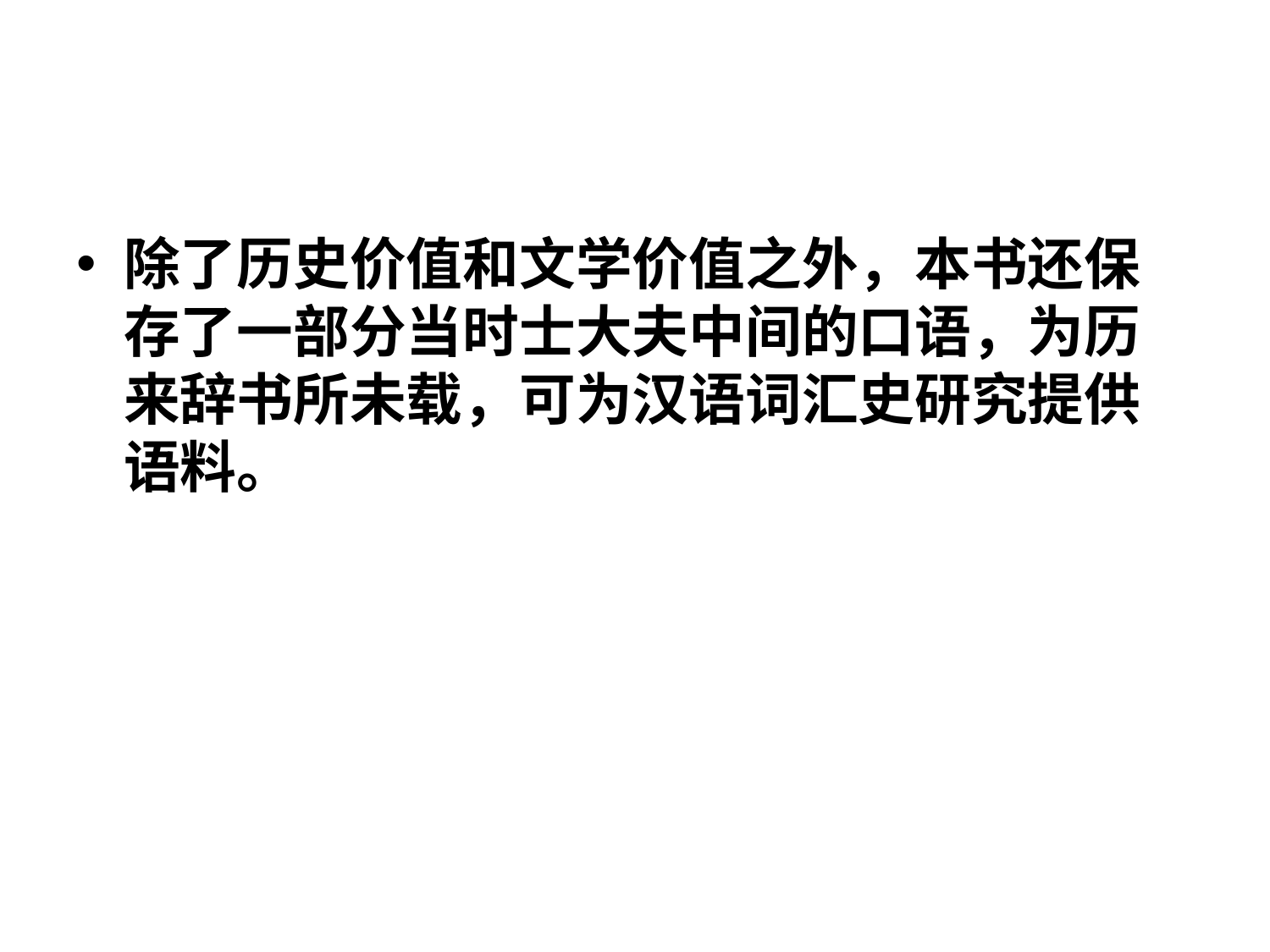

#
除了历史价值和文学价值之外，本书还保存了一部分当时士大夫中间的口语，为历来辞书所未载，可为汉语词汇史研究提供语料。